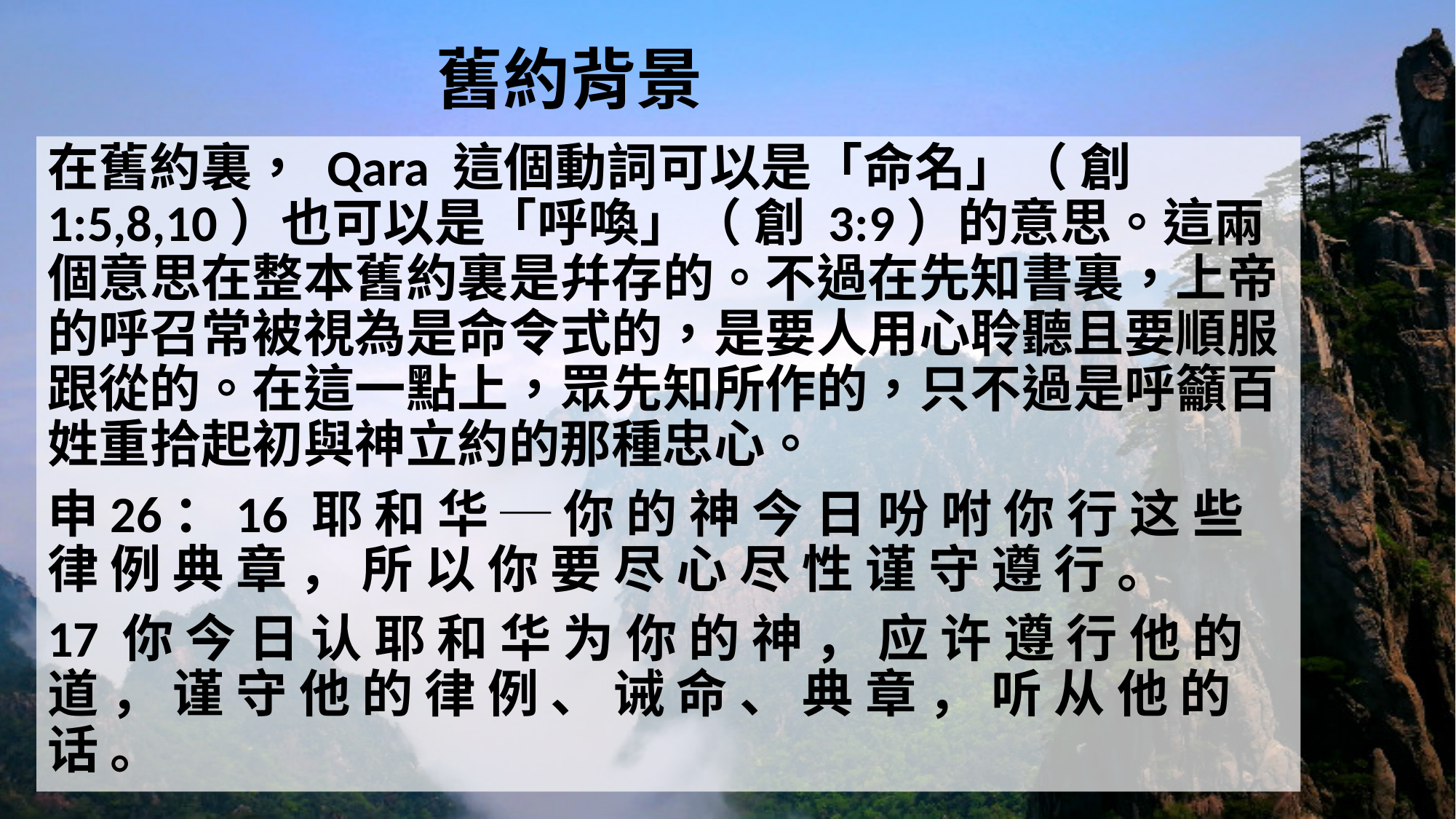

# 舊約背景
在舊約裏， Qara 這個動詞可以是「命名」（ 創 1:5,8,10）也可以是「呼喚」（ 創 3:9）的意思。這兩個意思在整本舊約裏是幷存的。不過在先知書裏，上帝的呼召常被視為是命令式的，是要人用心聆聽且要順服跟從的。在這一點上，眾先知所作的，只不過是呼籲百姓重拾起初與神立約的那種忠心。
申26：16 耶 和 华 ─ 你 的 神 今 日 吩 咐 你 行 这 些 律 例 典 章 ， 所 以 你 要 尽 心 尽 性 谨 守 遵 行 。
17 你 今 日 认 耶 和 华 为 你 的 神 ， 应 许 遵 行 他 的 道 ， 谨 守 他 的 律 例 、 诫 命 、 典 章 ， 听 从 他 的 话 。